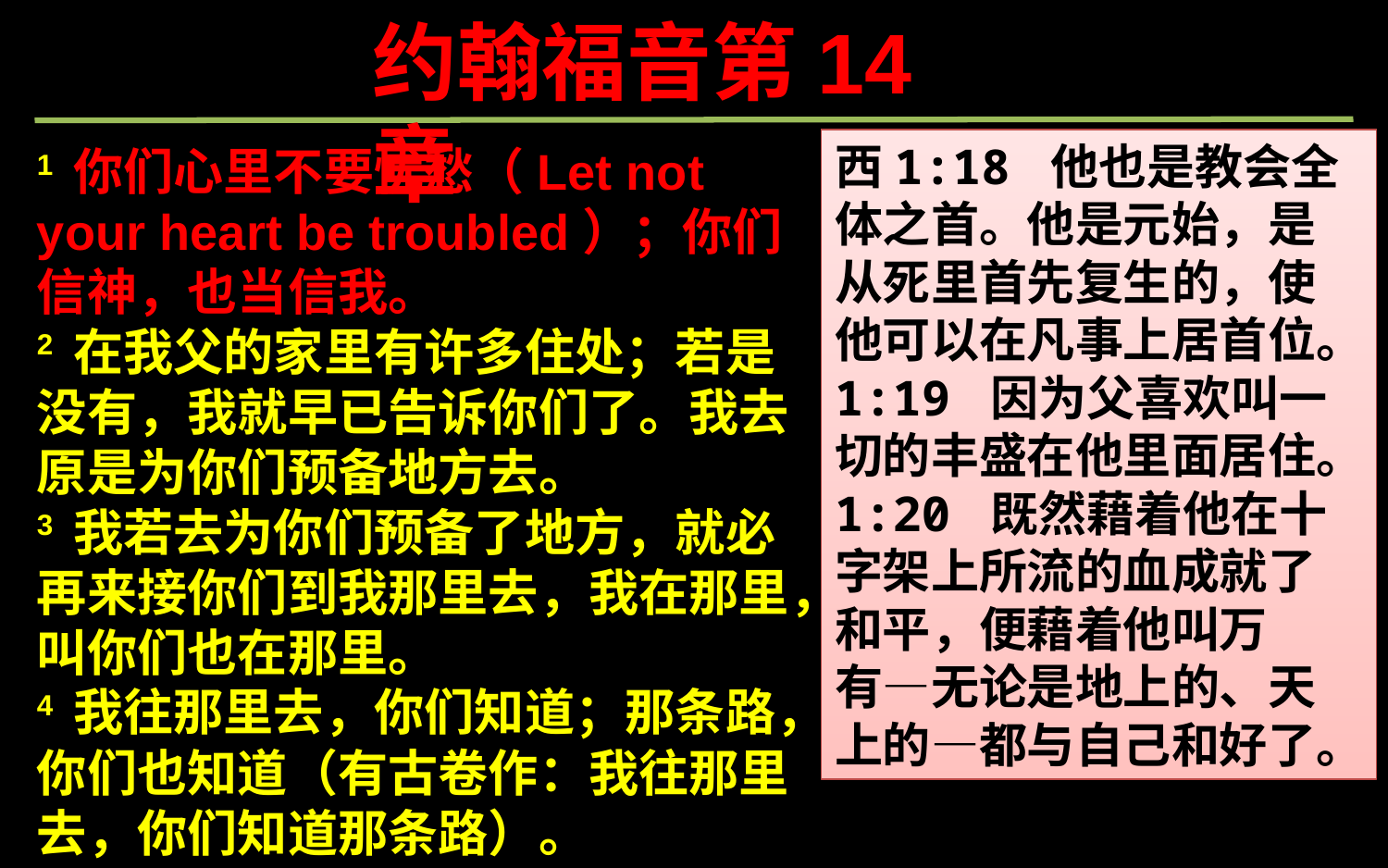

约翰福音第14章
西1:18 他也是教会全体之首。他是元始，是从死里首先复生的，使他可以在凡事上居首位。1:19 因为父喜欢叫一切的丰盛在他里面居住。1:20 既然藉着他在十字架上所流的血成就了和平，便藉着他叫万有―无论是地上的、天上的―都与自己和好了。
1 你们心里不要忧愁（Let not your heart be troubled）；你们信神，也当信我。
2 在我父的家里有许多住处；若是没有，我就早已告诉你们了。我去原是为你们预备地方去。
3 我若去为你们预备了地方，就必再来接你们到我那里去，我在那里，叫你们也在那里。
4 我往那里去，你们知道；那条路，你们也知道（有古卷作：我往那里去，你们知道那条路）。